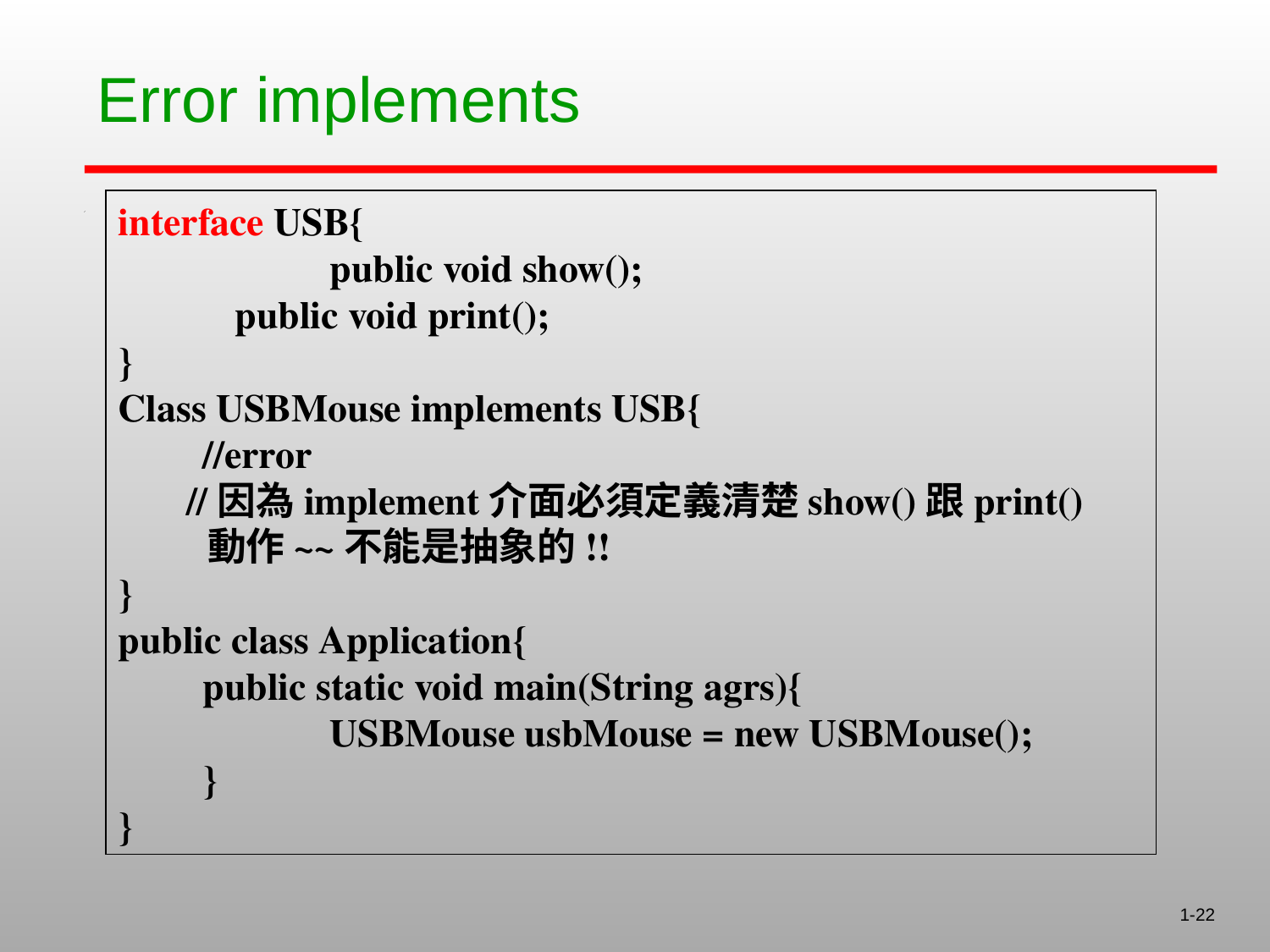

# Error implements
interface USB{
		public void show();
            public void print();
}
Class USBMouse implements USB{
	//error
       //因為implement介面必須定義清楚show()跟print()
         動作~~不能是抽象的!!
}
public class Application{
	public static void main(String agrs){
		USBMouse usbMouse = new USBMouse();
	}
}
1-22